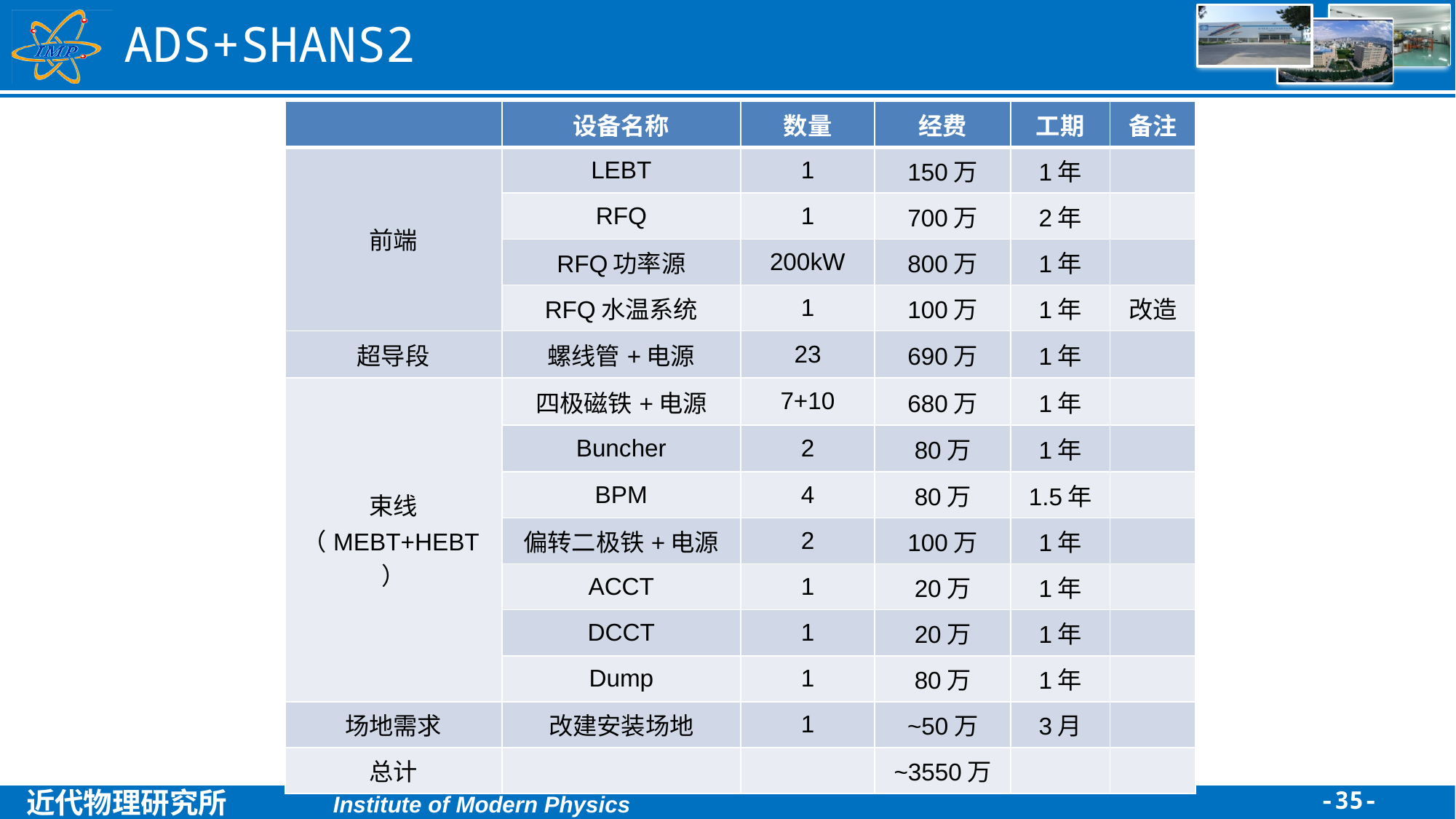

# ADS+SHANS2
|  | 设备名称 | 数量 | 经费 | 工期 | 备注 |
| --- | --- | --- | --- | --- | --- |
| 前端 | LEBT | 1 | 150万 | 1年 |  |
|  | RFQ | 1 | 700万 | 2年 |  |
|  | RFQ功率源 | 200kW | 800万 | 1年 |  |
|  | RFQ水温系统 | 1 | 100万 | 1年 | 改造 |
| 超导段 | 螺线管+电源 | 23 | 690万 | 1年 |  |
| 束线 （MEBT+HEBT） | 四极磁铁+电源 | 7+10 | 680万 | 1年 |  |
|  | Buncher | 2 | 80万 | 1年 |  |
|  | BPM | 4 | 80万 | 1.5年 |  |
|  | 偏转二极铁+电源 | 2 | 100万 | 1年 |  |
|  | ACCT | 1 | 20万 | 1年 |  |
|  | DCCT | 1 | 20万 | 1年 |  |
|  | Dump | 1 | 80万 | 1年 |  |
| 场地需求 | 改建安装场地 | 1 | ~50万 | 3月 |  |
| 总计 |  |  | ~3550万 |  |  |